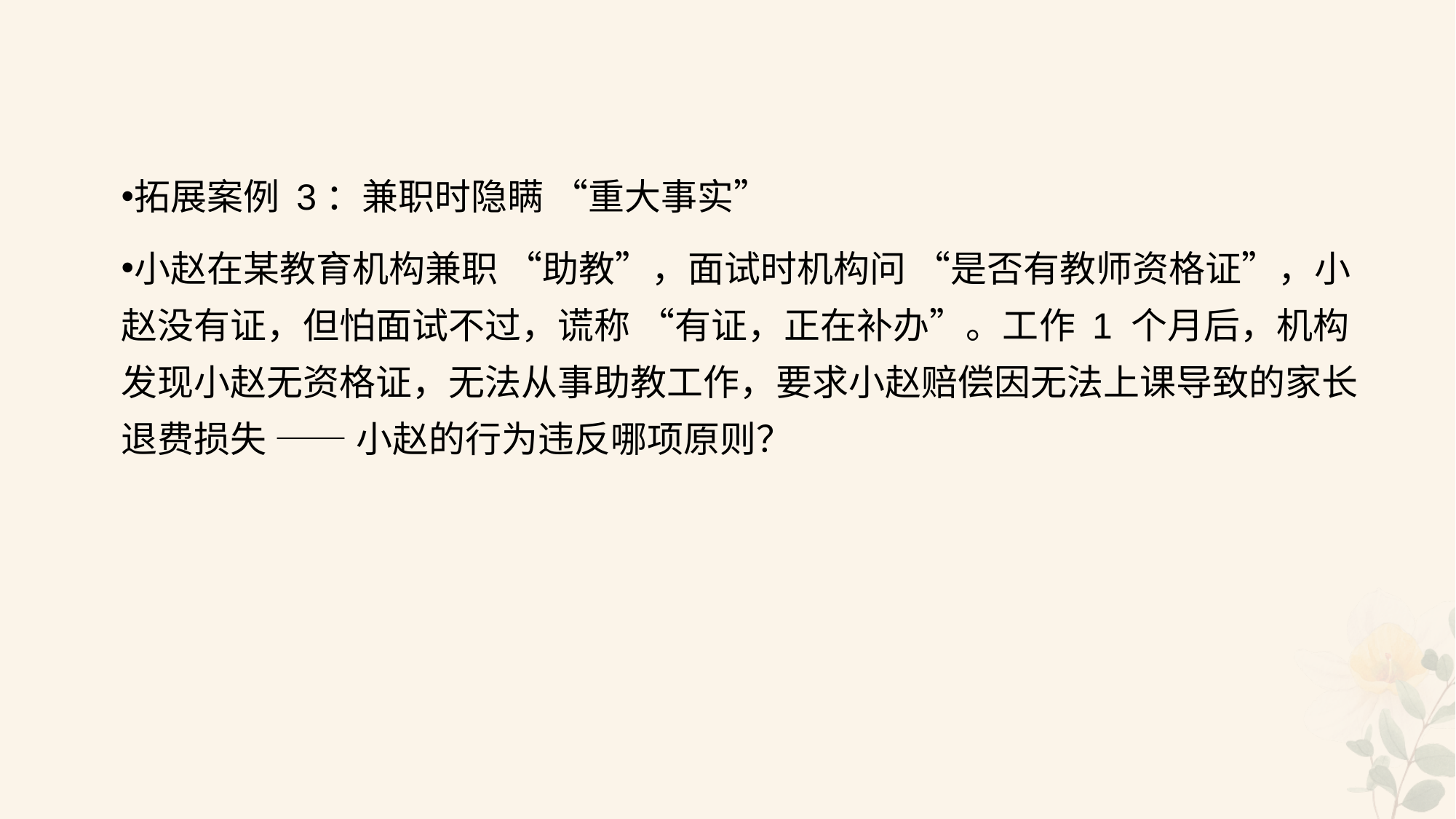

#
拓展案例 3：兼职时隐瞒 “重大事实”
小赵在某教育机构兼职 “助教”，面试时机构问 “是否有教师资格证”，小赵没有证，但怕面试不过，谎称 “有证，正在补办”。工作 1 个月后，机构发现小赵无资格证，无法从事助教工作，要求小赵赔偿因无法上课导致的家长退费损失 —— 小赵的行为违反哪项原则？